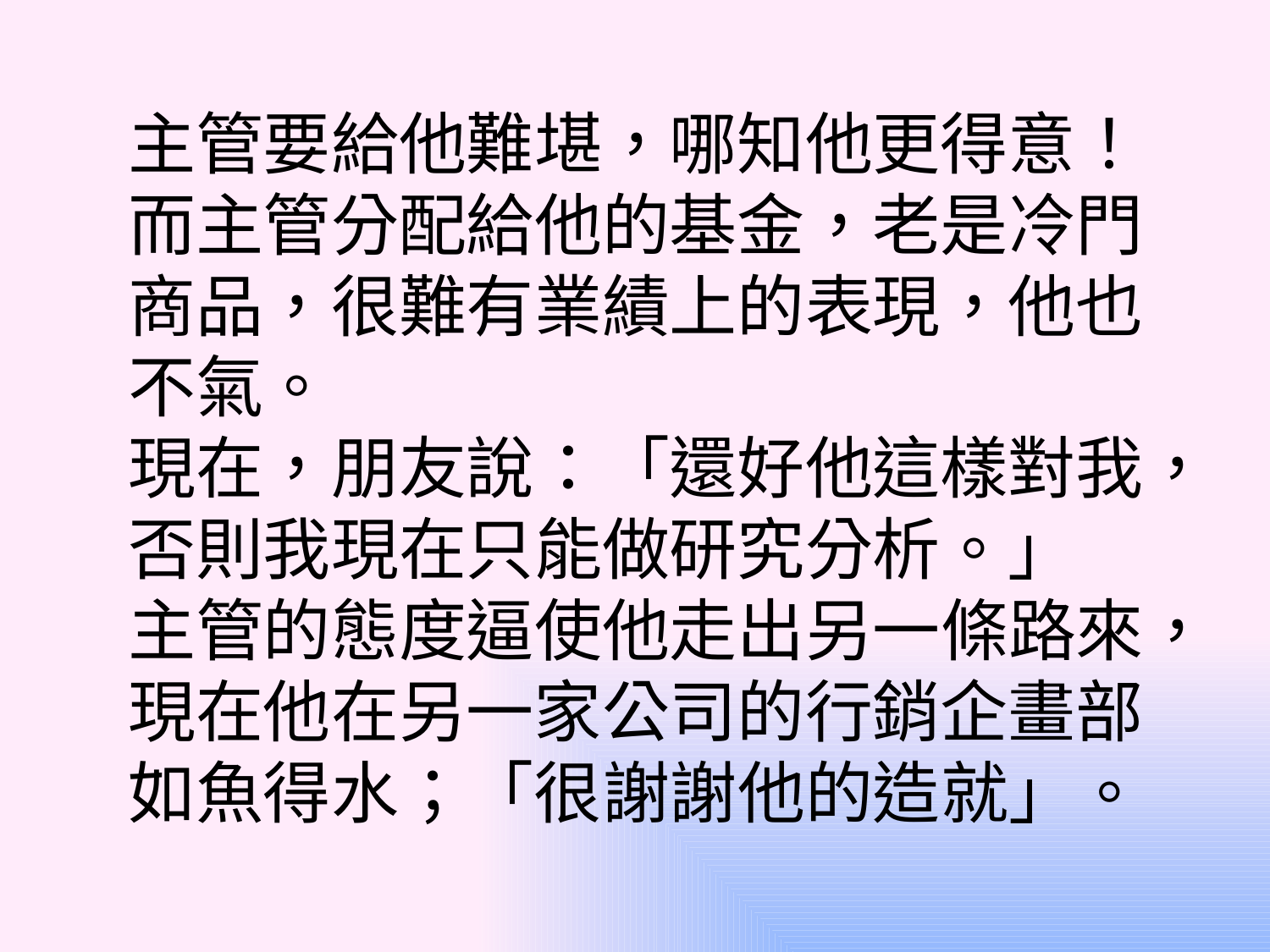

主管要給他難堪，哪知他更得意！而主管分配給他的基金，老是冷門商品，很難有業績上的表現，他也不氣。
現在，朋友說：「還好他這樣對我，否則我現在只能做研究分析。」
主管的態度逼使他走出另一條路來，現在他在另一家公司的行銷企畫部如魚得水；「很謝謝他的造就」。